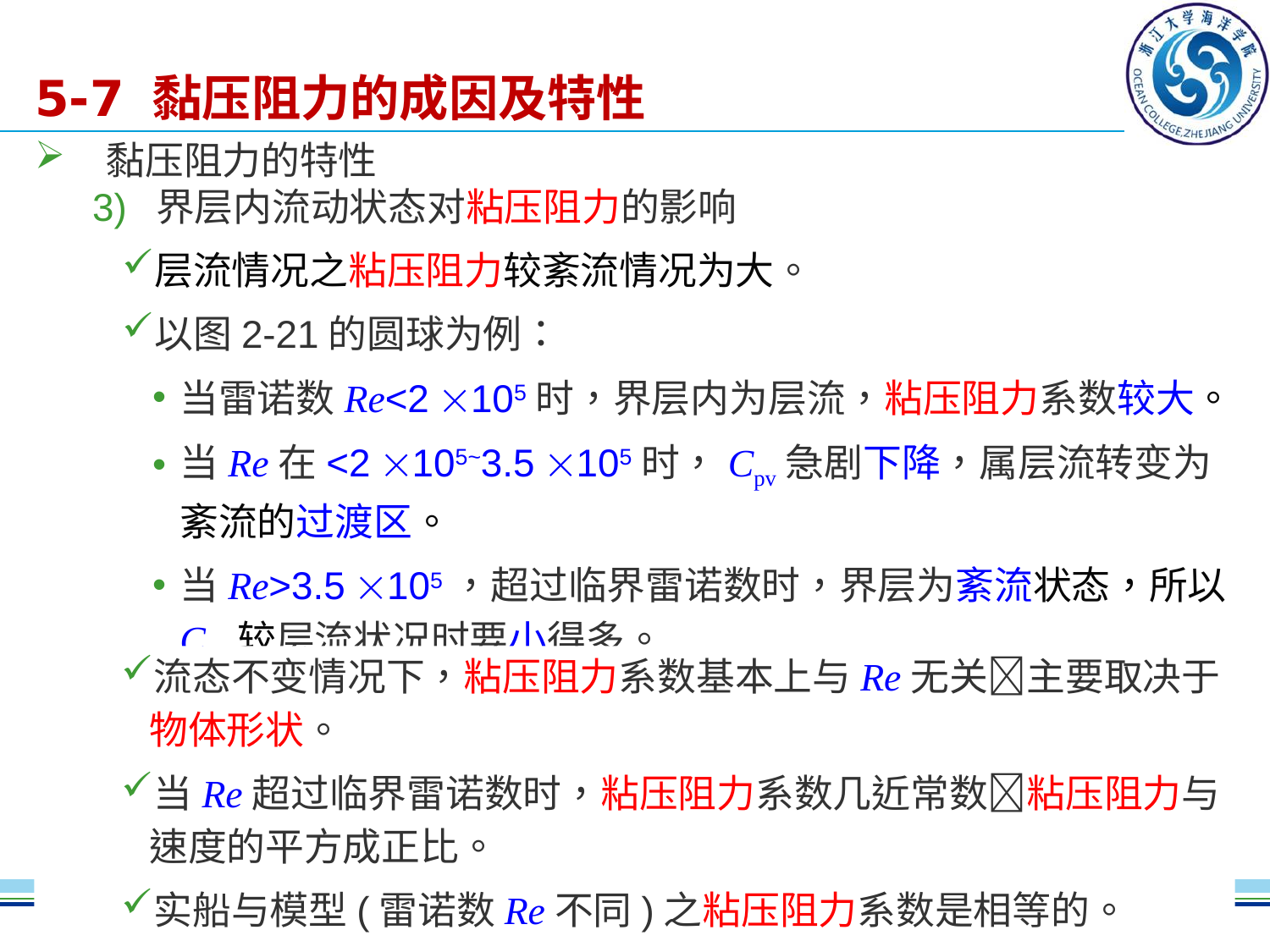

# 5-7 黏压阻力的成因及特性
黏压阻力的特性
界层内流动状态对粘压阻力的影响
层流情况之粘压阻力较紊流情况为大。
以图2-21的圆球为例：
当雷诺数Re<2 ×105时，界层内为层流，粘压阻力系数较大。
当Re在<2 ×105~3.5 ×105时，Cpv急剧下降，属层流转变为紊流的过渡区。
当Re>3.5 ×105，超过临界雷诺数时，界层为紊流状态，所以Cpv较层流状况时要小得多。
流态不变情况下，粘压阻力系数基本上与Re无关⇒主要取决于物体形状。
当Re超过临界雷诺数时，粘压阻力系数几近常数⇒粘压阻力与速度的平方成正比。
实船与模型(雷诺数Re不同)之粘压阻力系数是相等的。

47